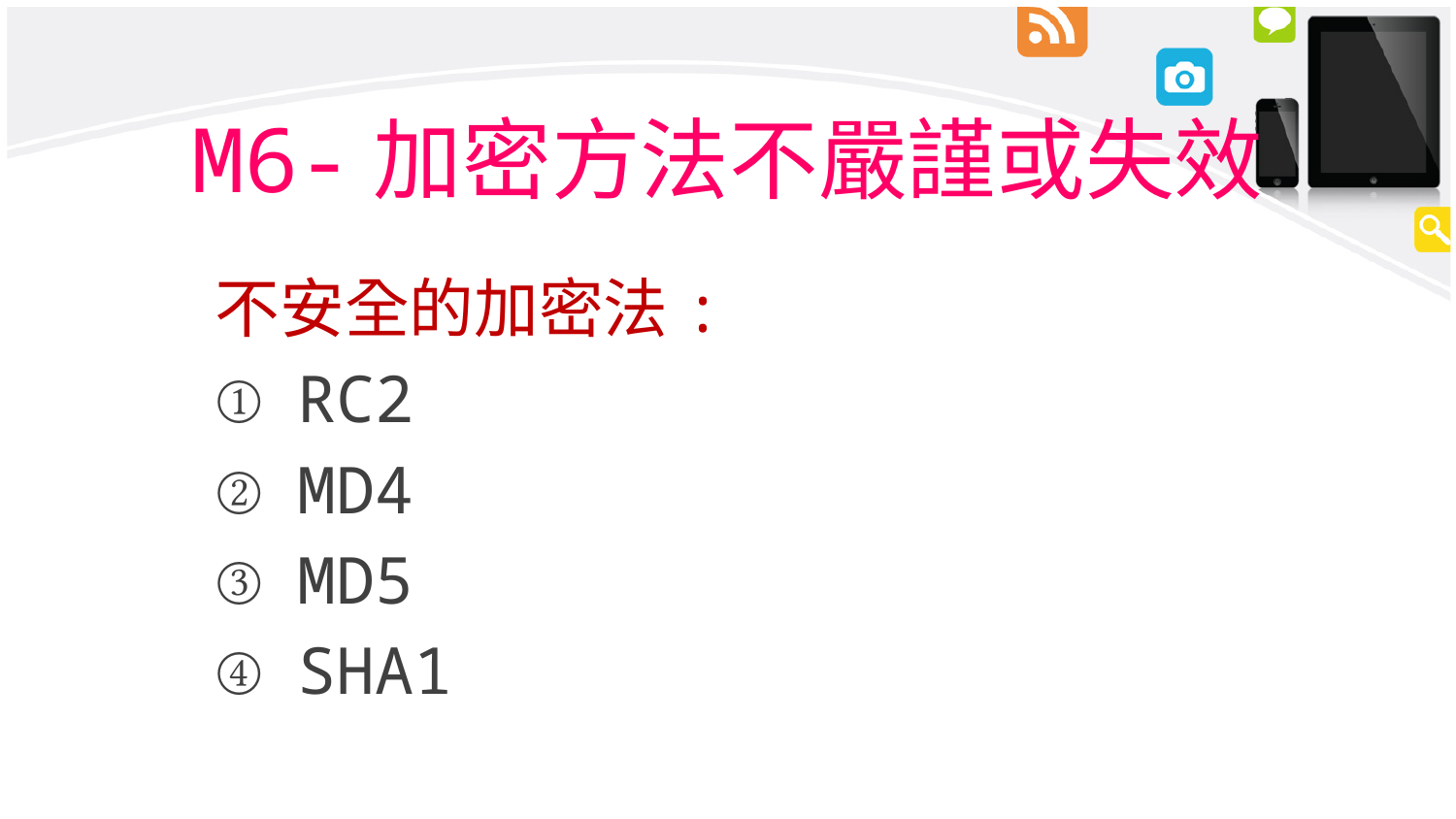

# M6-加密方法不嚴謹或失效
不安全的加密法:
RC2
MD4
MD5
SHA1